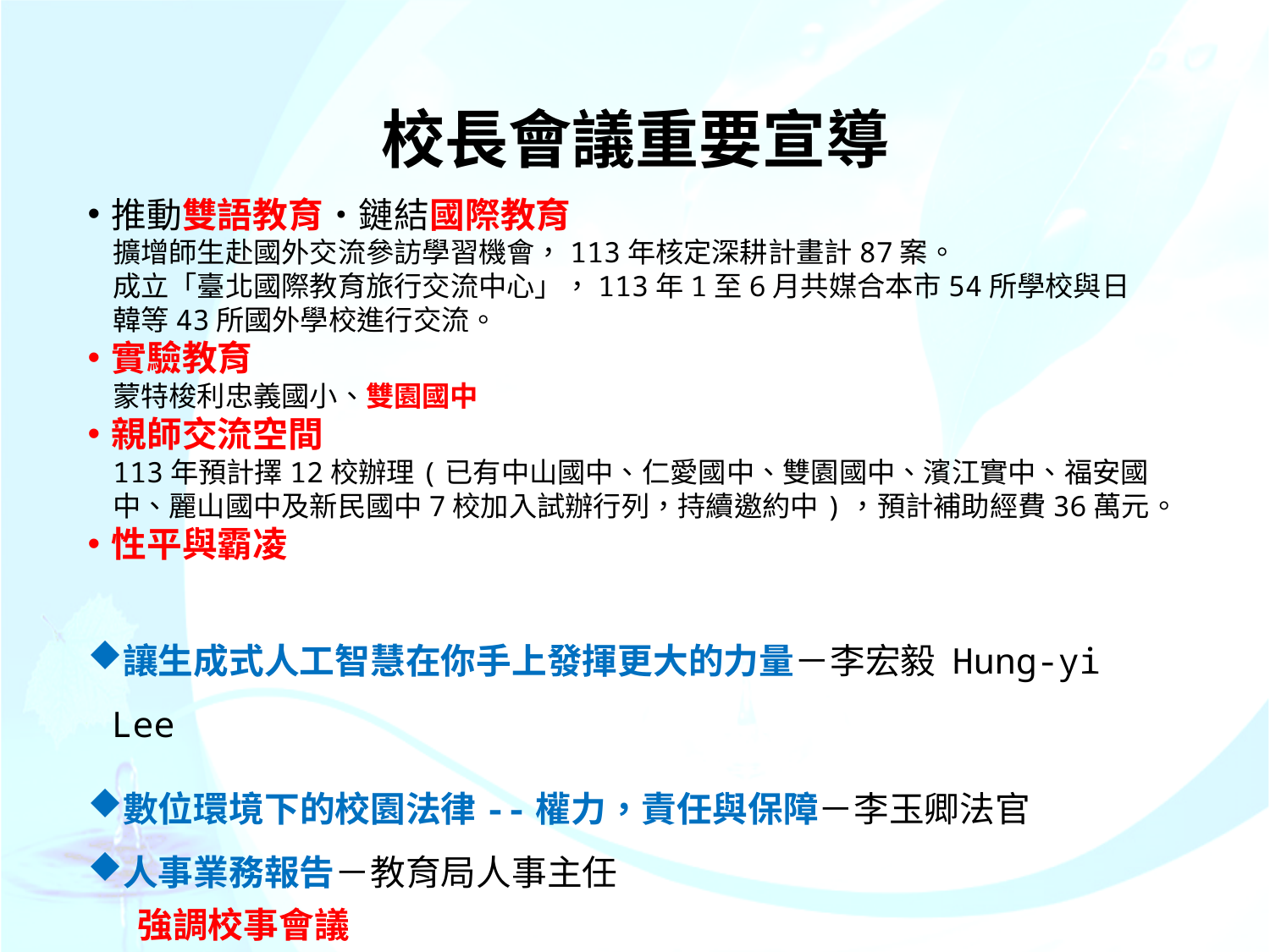

# 校長會議重要宣導
推動雙語教育‧鏈結國際教育
擴增師生赴國外交流參訪學習機會，113年核定深耕計畫計87案。
成立「臺北國際教育旅行交流中心」，113年1至6月共媒合本市54所學校與日韓等43所國外學校進行交流。
實驗教育
蒙特梭利忠義國小、雙園國中
親師交流空間
113年預計擇12校辦理(已有中山國中、仁愛國中、雙園國中、濱江實中、福安國中、麗山國中及新民國中7校加入試辦行列，持續邀約中)，預計補助經費36萬元。
性平與霸凌

讓生成式人工智慧在你手上發揮更大的力量－李宏毅 Hung-yi Lee
數位環境下的校園法律--權力，責任與保障－李玉卿法官
人事業務報告－教育局人事主任
強調校事會議
21